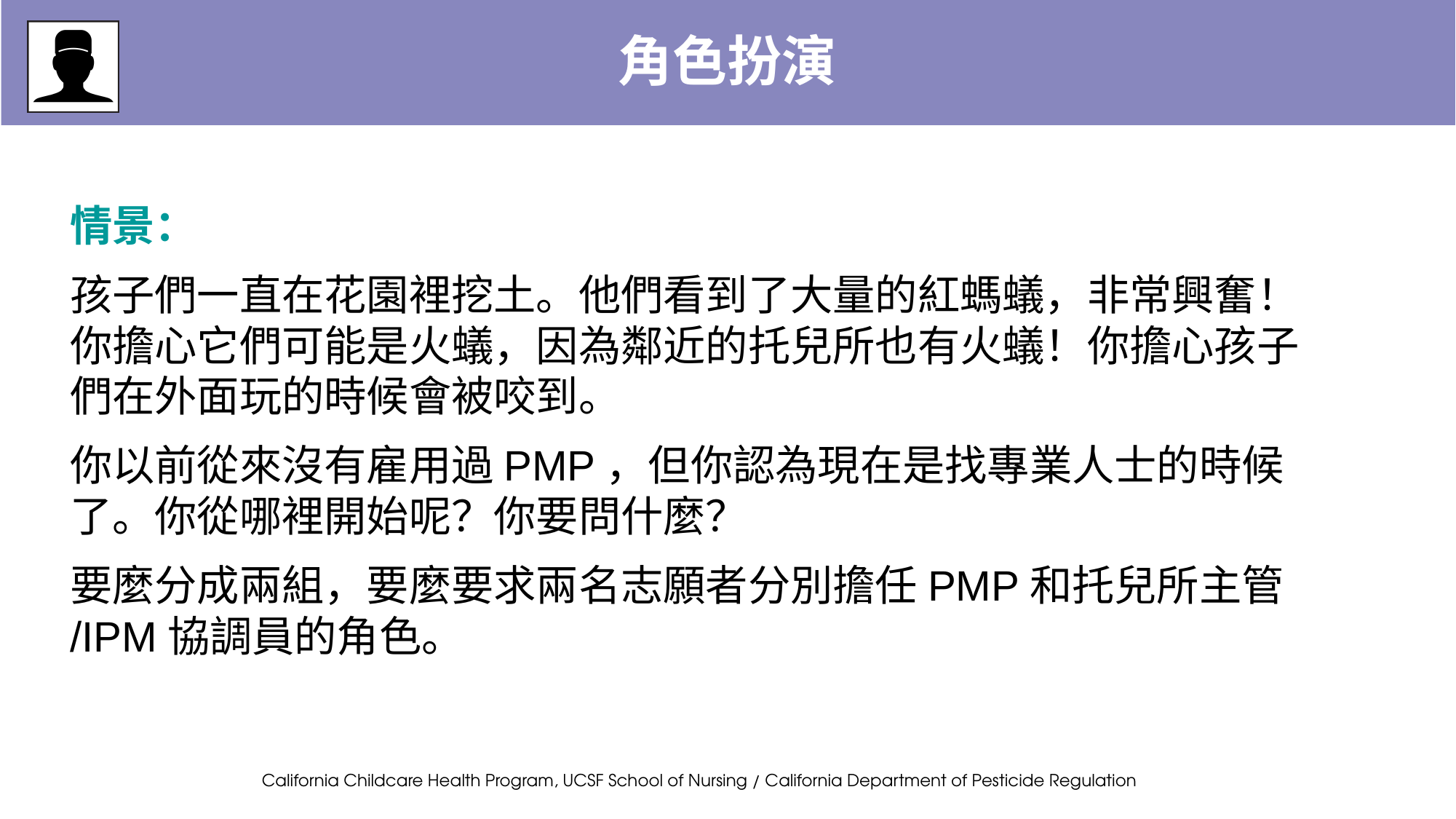

角色扮演
情景：
孩子們一直在花園裡挖土。他們看到了大量的紅螞蟻，非常興奮！你擔心它們可能是火蟻，因為鄰近的托兒所也有火蟻！你擔心孩子們在外面玩的時候會被咬到。
你以前從來沒有雇用過PMP，但你認為現在是找專業人士的時候了。你從哪裡開始呢？你要問什麼？
要麼分成兩組，要麼要求兩名志願者分別擔任PMP和托兒所主管/IPM協調員的角色。